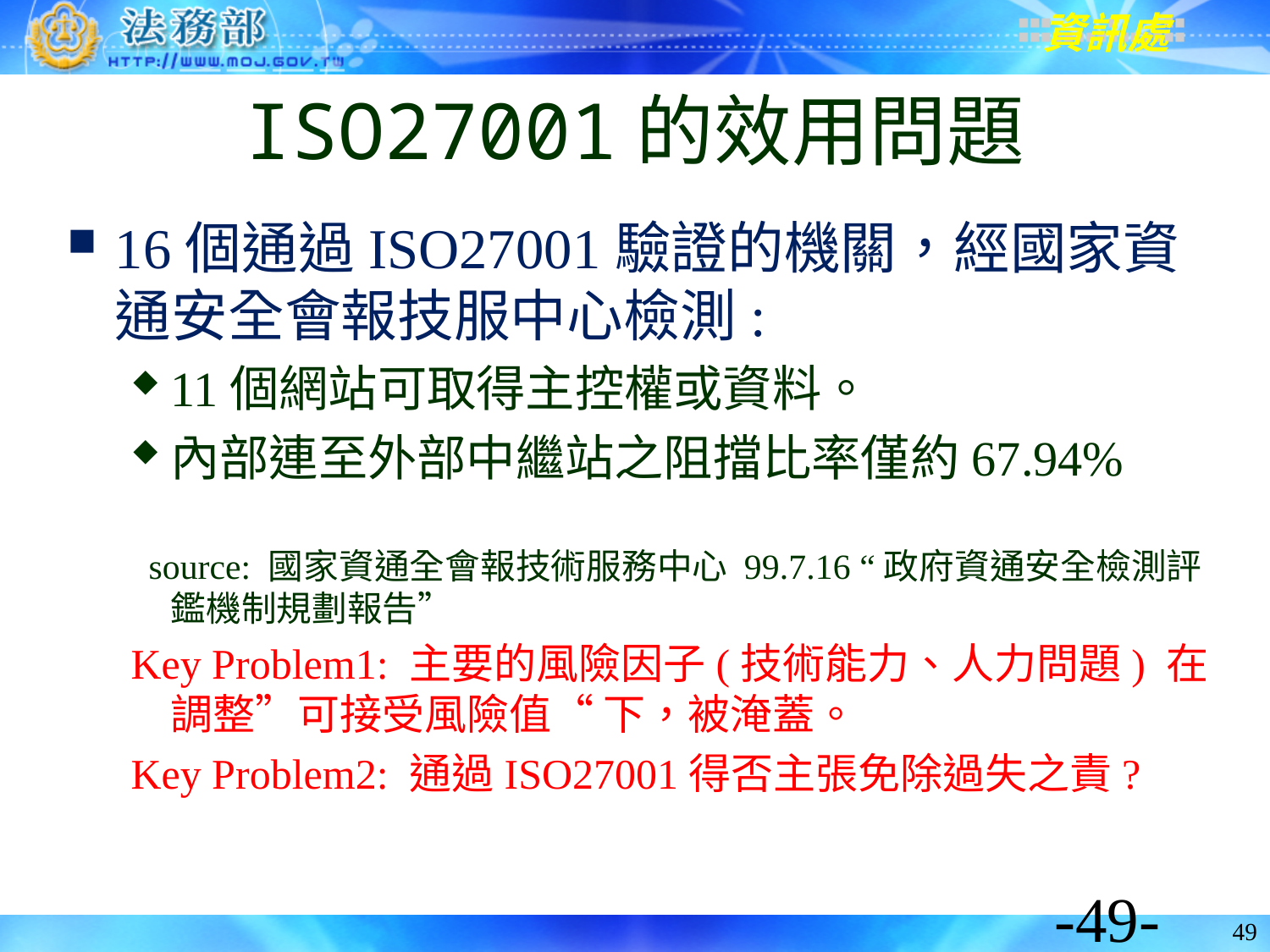

# ISO27001的效用問題
16個通過ISO27001驗證的機關，經國家資通安全會報技服中心檢測:
11個網站可取得主控權或資料。
內部連至外部中繼站之阻擋比率僅約67.94%
  source: 國家資通全會報技術服務中心 99.7.16 “政府資通安全檢測評鑑機制規劃報告”
Key Problem1: 主要的風險因子(技術能力、人力問題) 在調整”可接受風險值“ 下，被淹蓋。
Key Problem2: 通過ISO27001得否主張免除過失之責?

-49-